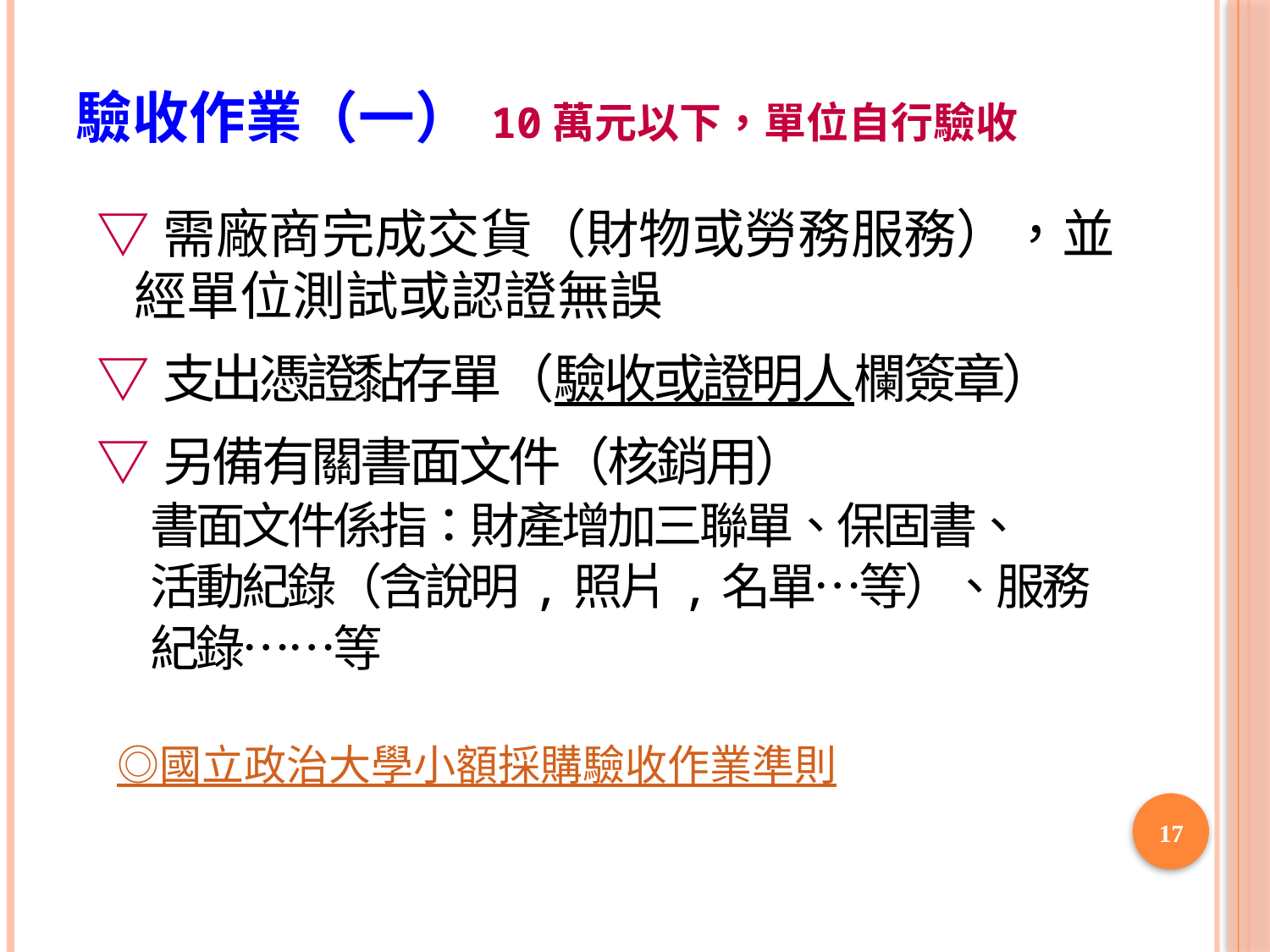

# 驗收作業（一） 10萬元以下，單位自行驗收
▽需廠商完成交貨（財物或勞務服務），並
  經單位測試或認證無誤
▽支出憑證黏存單（驗收或證明人欄簽章）
▽另備有關書面文件（核銷用）
     書面文件係指：財產增加三聯單、保固書、
     活動紀錄（含說明,照片,名單…等）、服務
     紀錄……等

 ◎國立政治大學小額採購驗收作業準則
17